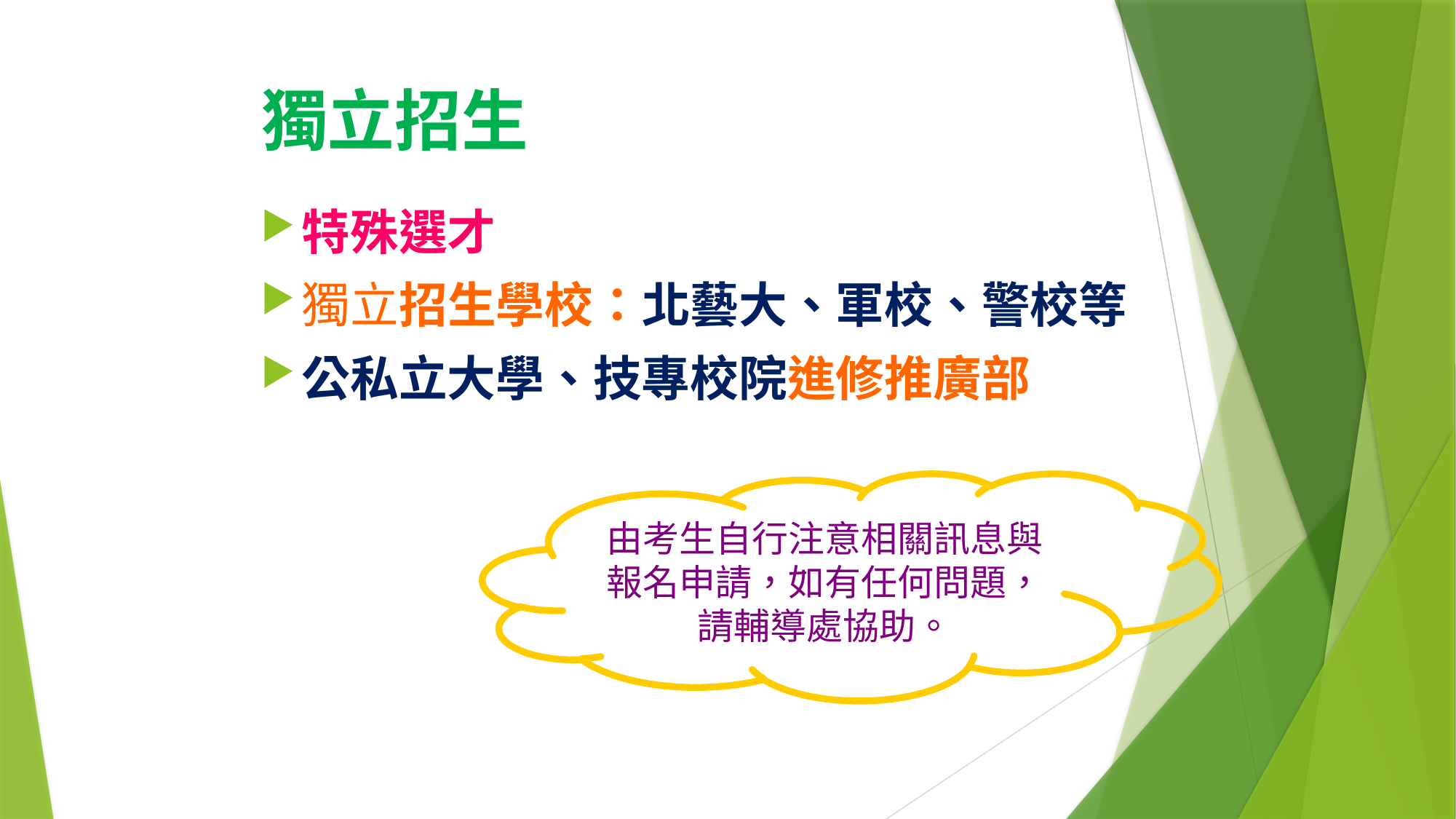

# 獨立招生
特殊選才
獨立招生學校：北藝大、軍校、警校等
公私立大學、技專校院進修推廣部
由考生自行注意相關訊息與報名申請，如有任何問題，請輔導處協助。